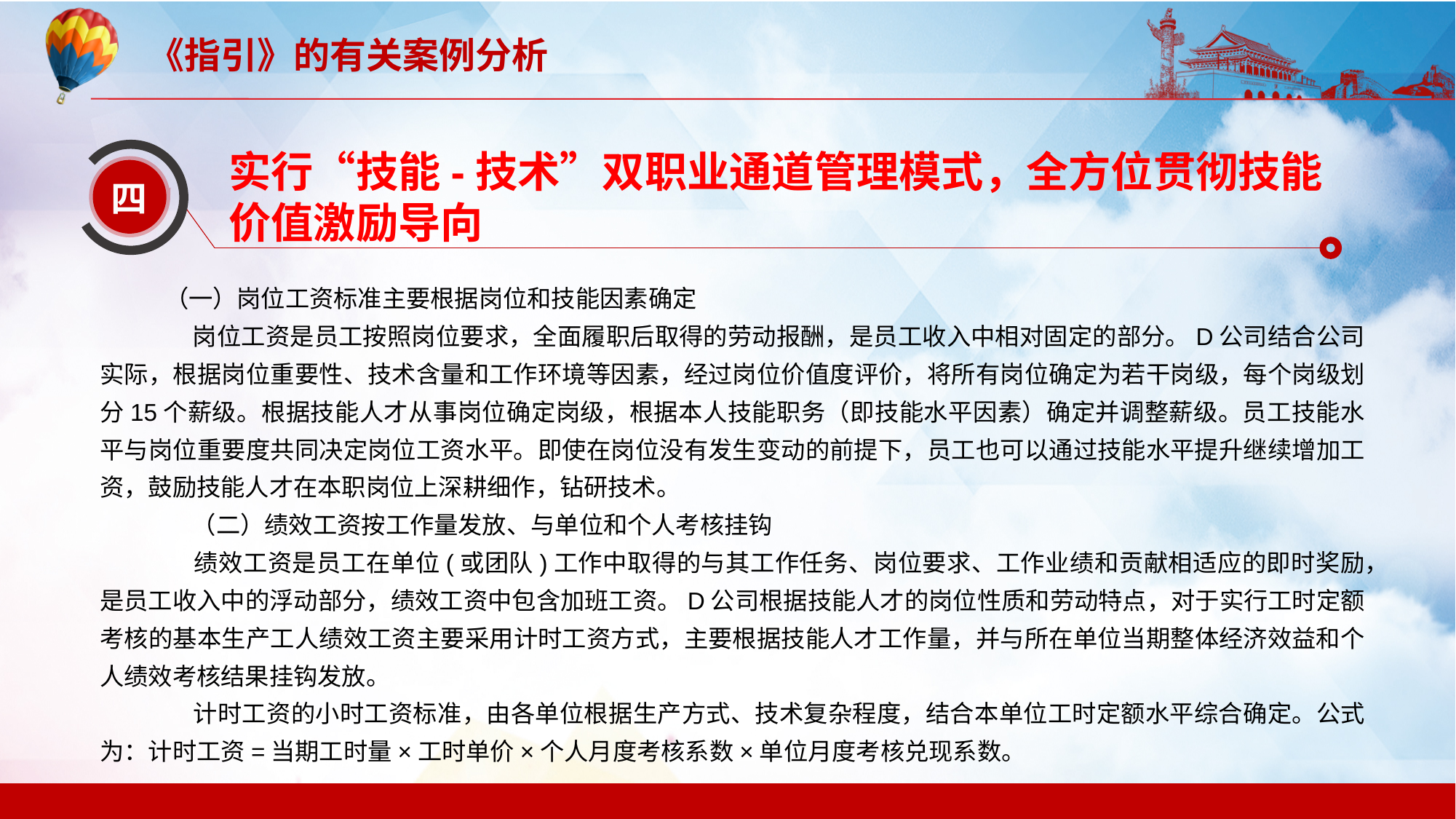

实行“技能-技术”双职业通道管理模式，全方位贯彻技能价值激励导向

四

（一）岗位工资标准主要根据岗位和技能因素确定
    岗位工资是员工按照岗位要求，全面履职后取得的劳动报酬，是员工收入中相对固定的部分。D公司结合公司实际，根据岗位重要性、技术含量和工作环境等因素，经过岗位价值度评价，将所有岗位确定为若干岗级，每个岗级划分15个薪级。根据技能人才从事岗位确定岗级，根据本人技能职务（即技能水平因素）确定并调整薪级。员工技能水平与岗位重要度共同决定岗位工资水平。即使在岗位没有发生变动的前提下，员工也可以通过技能水平提升继续增加工资，鼓励技能人才在本职岗位上深耕细作，钻研技术。
    （二）绩效工资按工作量发放、与单位和个人考核挂钩
    绩效工资是员工在单位(或团队)工作中取得的与其工作任务、岗位要求、工作业绩和贡献相适应的即时奖励，是员工收入中的浮动部分，绩效工资中包含加班工资。D公司根据技能人才的岗位性质和劳动特点，对于实行工时定额考核的基本生产工人绩效工资主要采用计时工资方式，主要根据技能人才工作量，并与所在单位当期整体经济效益和个人绩效考核结果挂钩发放。
    计时工资的小时工资标准，由各单位根据生产方式、技术复杂程度，结合本单位工时定额水平综合确定。公式为：计时工资=当期工时量×工时单价×个人月度考核系数×单位月度考核兑现系数。